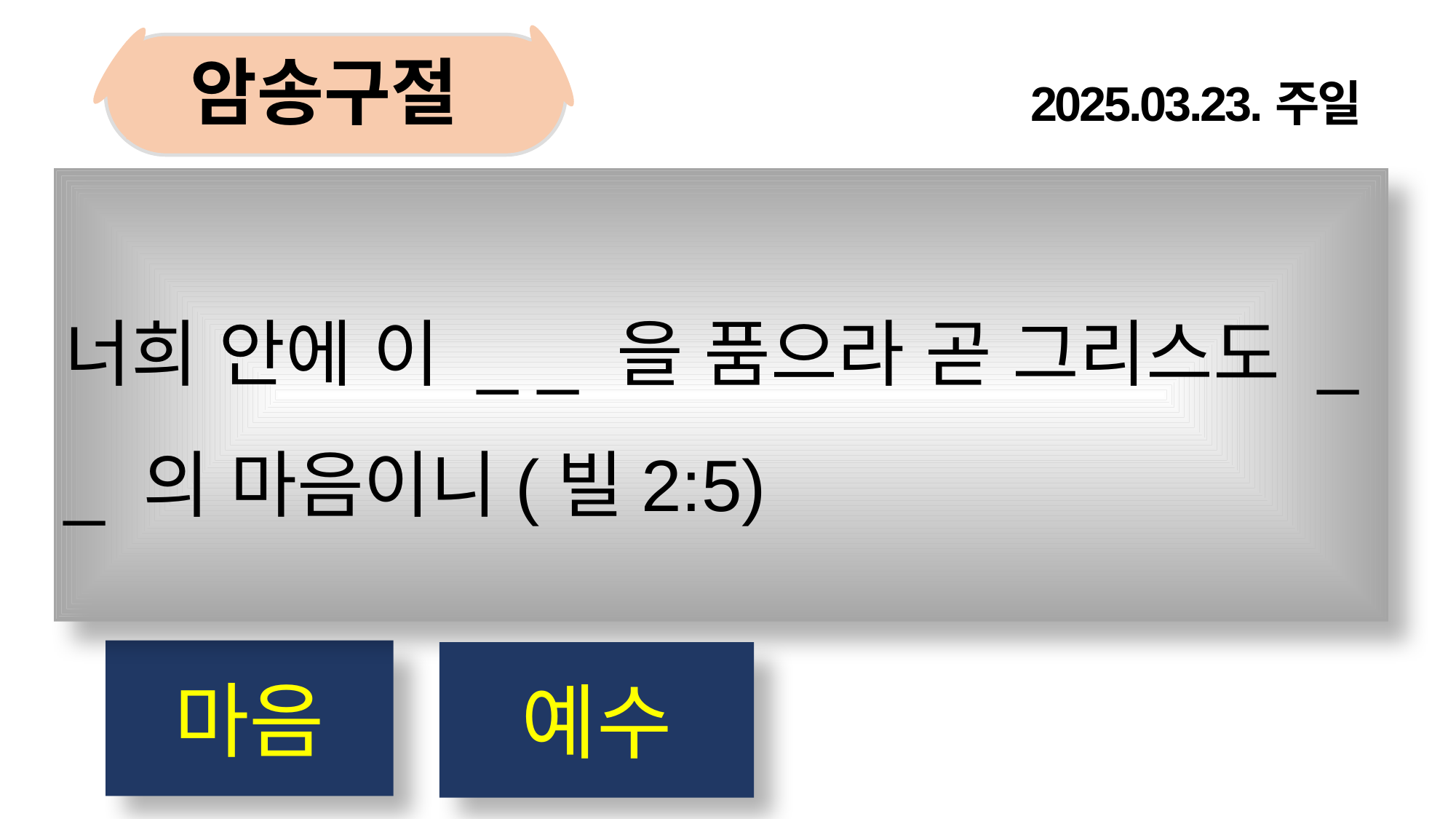

암송구절
2025.03.23.주일
너희 안에 이 _ _ 을 품으라 곧 그리스도 _ _ 의 마음이니(빌2:5)
마음
예수